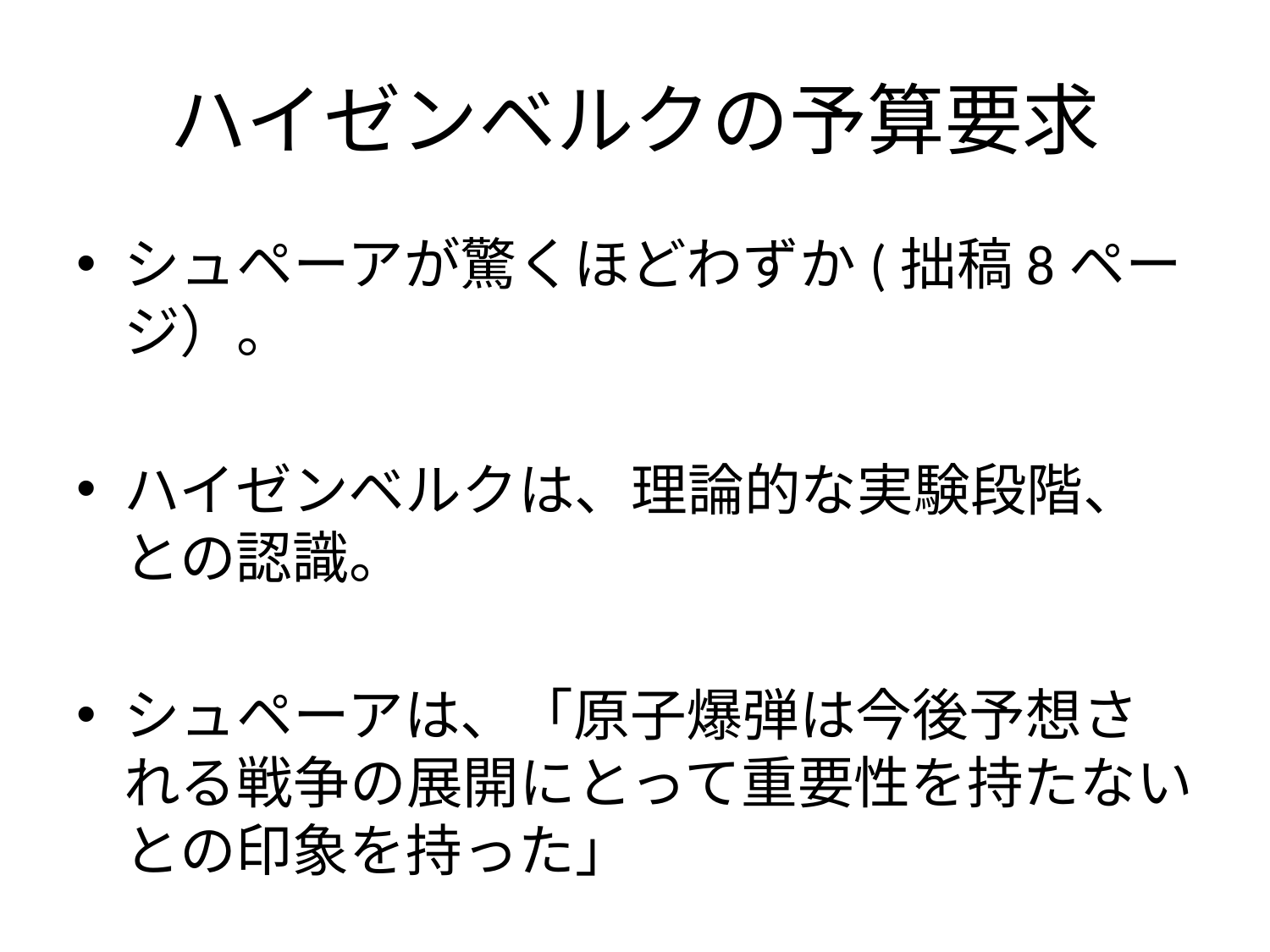

# ハイゼンベルクの予算要求
シュペーアが驚くほどわずか(拙稿8ページ）。

ハイゼンベルクは、理論的な実験段階、との認識。

シュペーアは、「原子爆弾は今後予想される戦争の展開にとって重要性を持たないとの印象を持った」